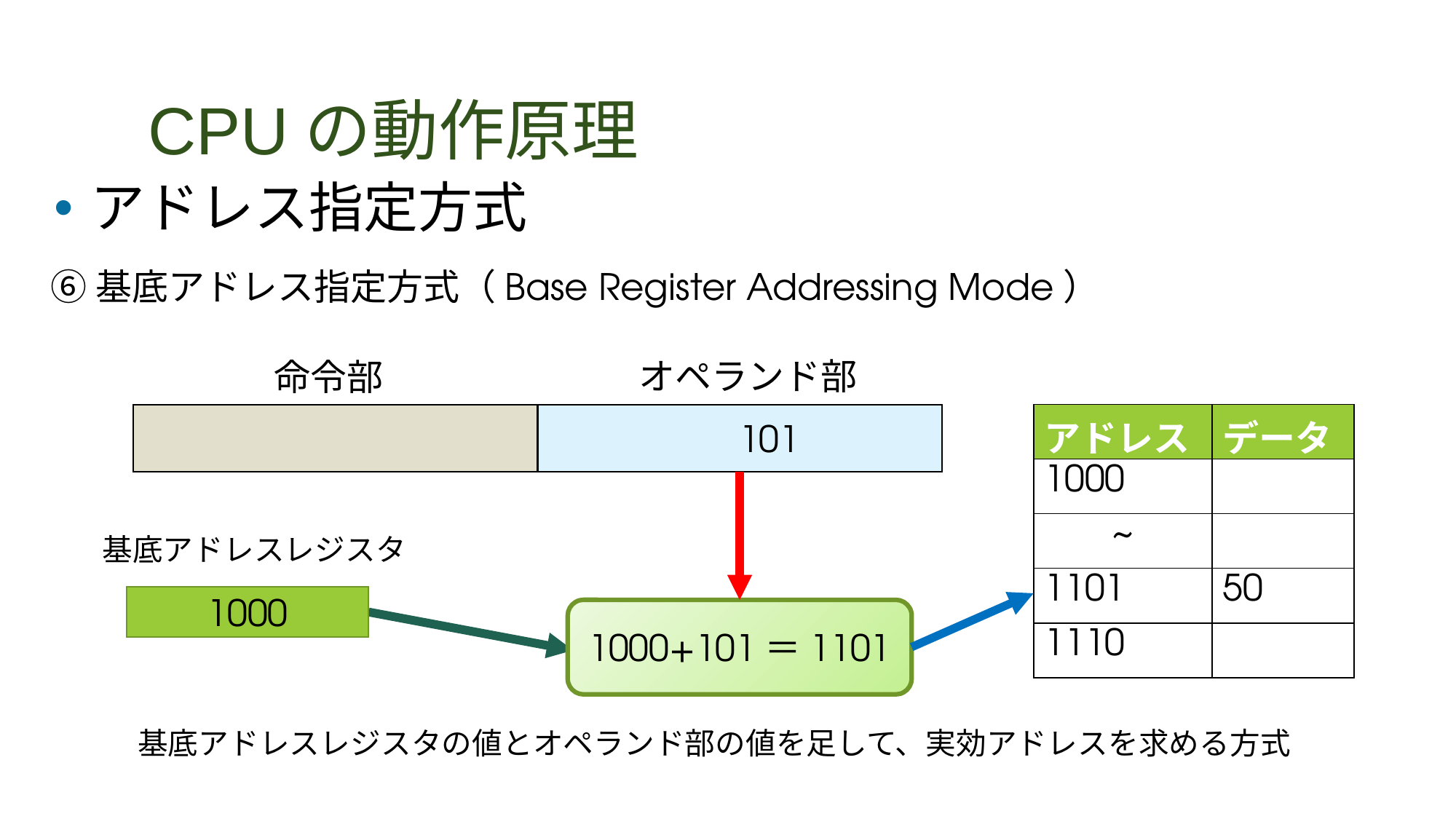

# CPUの動作原理
アドレス指定方式
⑥基底アドレス指定方式（Base Register Addressing Mode）
オペランド部
命令部
| アドレス | データ |
| --- | --- |
| 1000 |  |
| ~ |  |
| 1101 | 50 |
| 1110 |  |

　　　　　101
基底アドレスレジスタ
1000
1000+101＝1101
基底アドレスレジスタの値とオペランド部の値を足して、実効アドレスを求める方式